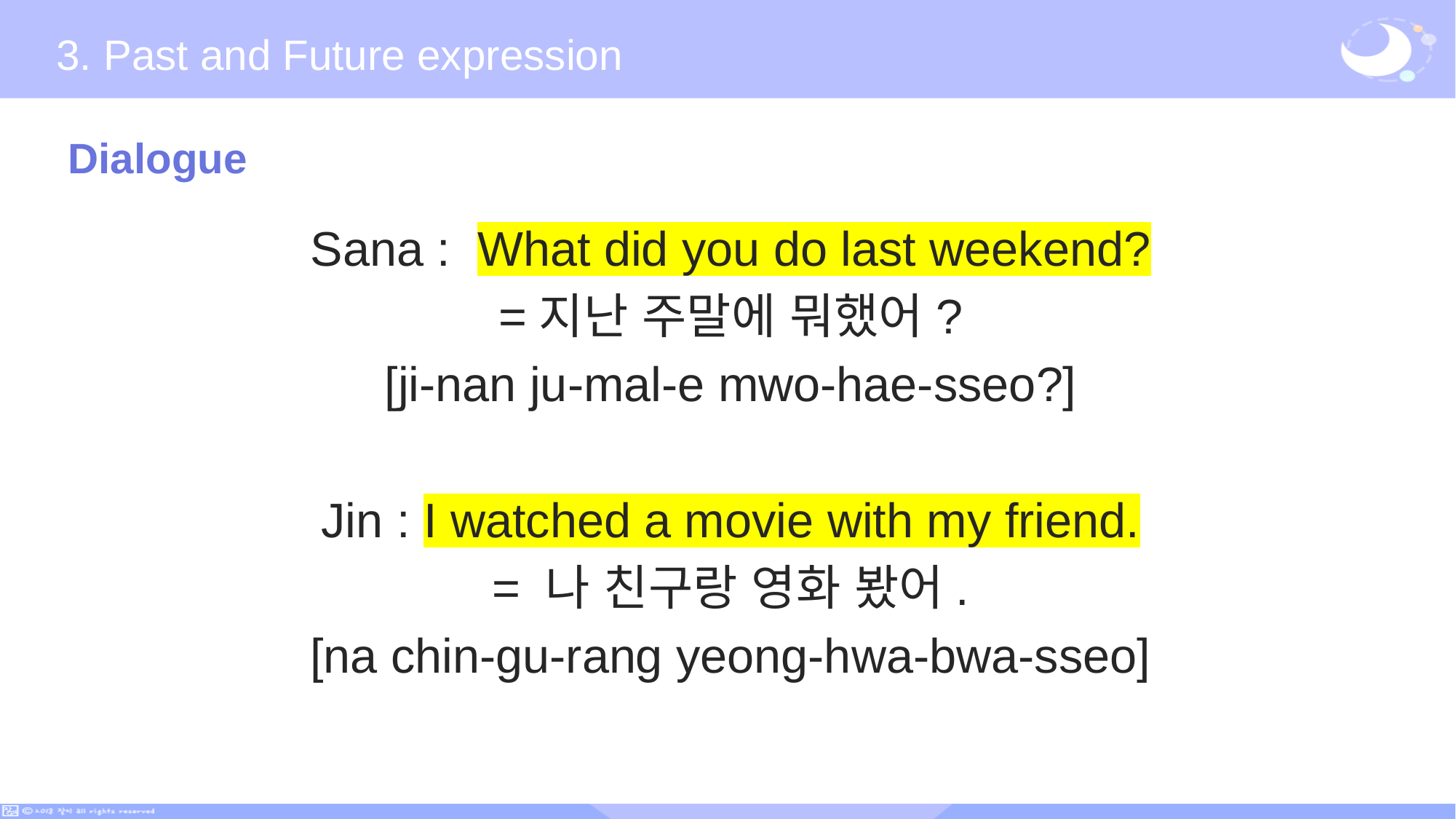

3. Past and Future expression
Dialogue
Sana :  What did you do last weekend?
=지난 주말에 뭐했어?
[ji-nan ju-mal-e mwo-hae-sseo?]

Jin : I watched a movie with my friend.
= 나 친구랑 영화 봤어.
[na chin-gu-rang yeong-hwa-bwa-sseo]